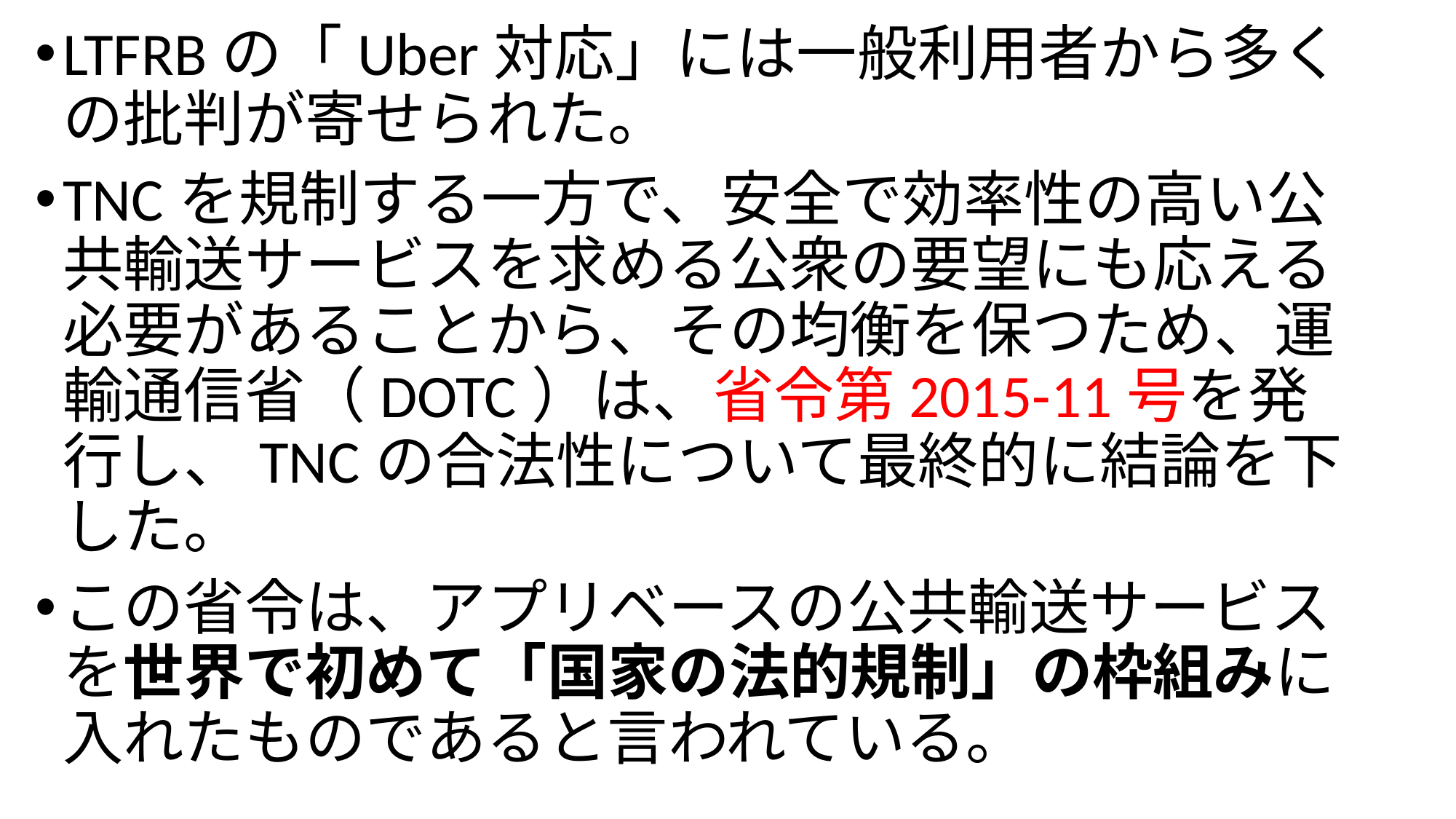

LTFRBの「Uber対応」には一般利用者から多くの批判が寄せられた。
TNCを規制する一方で、安全で効率性の高い公共輸送サービスを求める公衆の要望にも応える必要があることから、その均衡を保つため、運輸通信省（DOTC）は、省令第2015-11号を発行し、TNCの合法性について最終的に結論を下した。
この省令は、アプリベースの公共輸送サービスを世界で初めて「国家の法的規制」の枠組みに入れたものであると言われている。